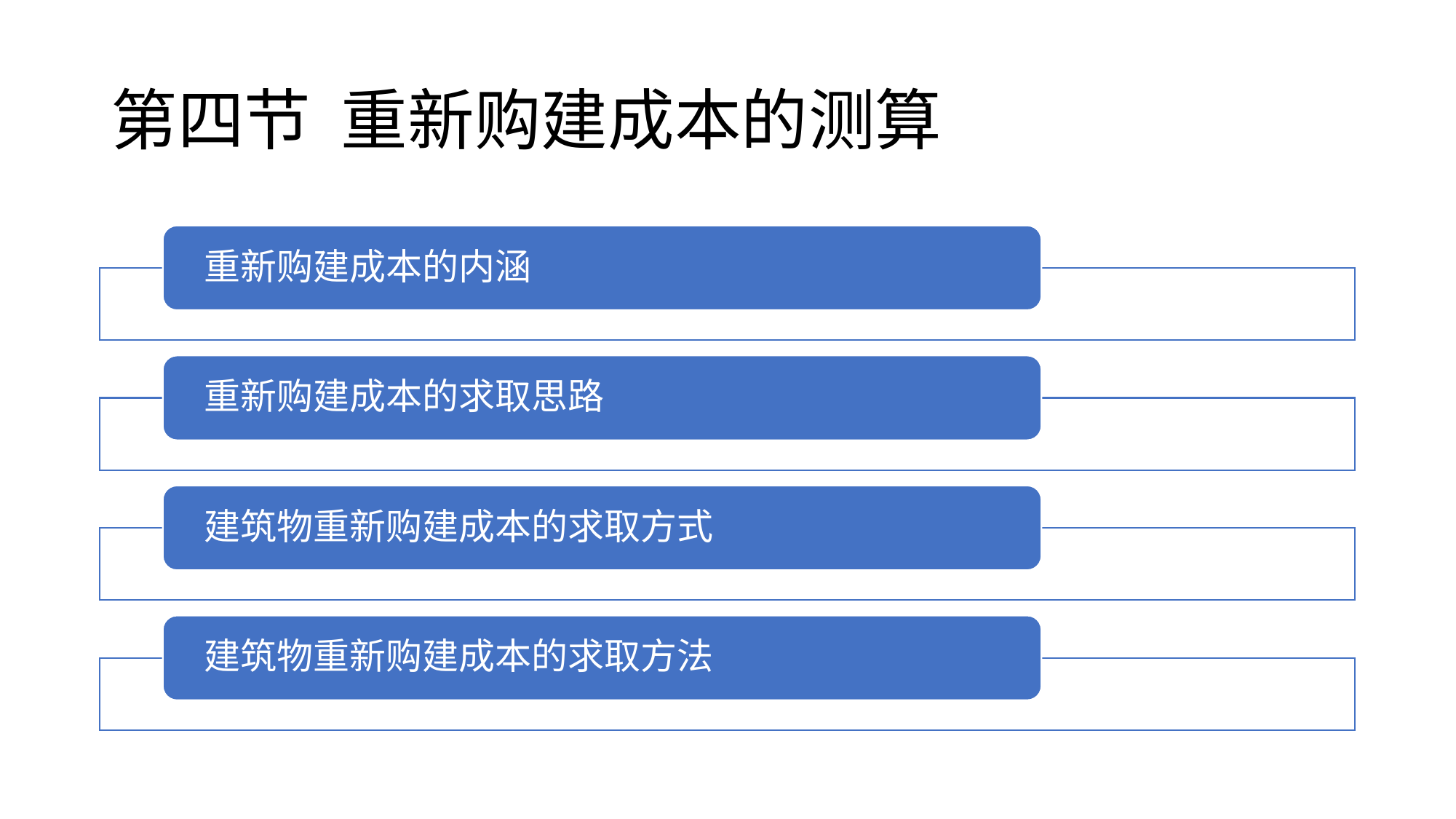

# 第四节  重新购建成本的测算
重新购建成本的内涵
重新购建成本的求取思路
建筑物重新购建成本的求取方式
建筑物重新购建成本的求取方法